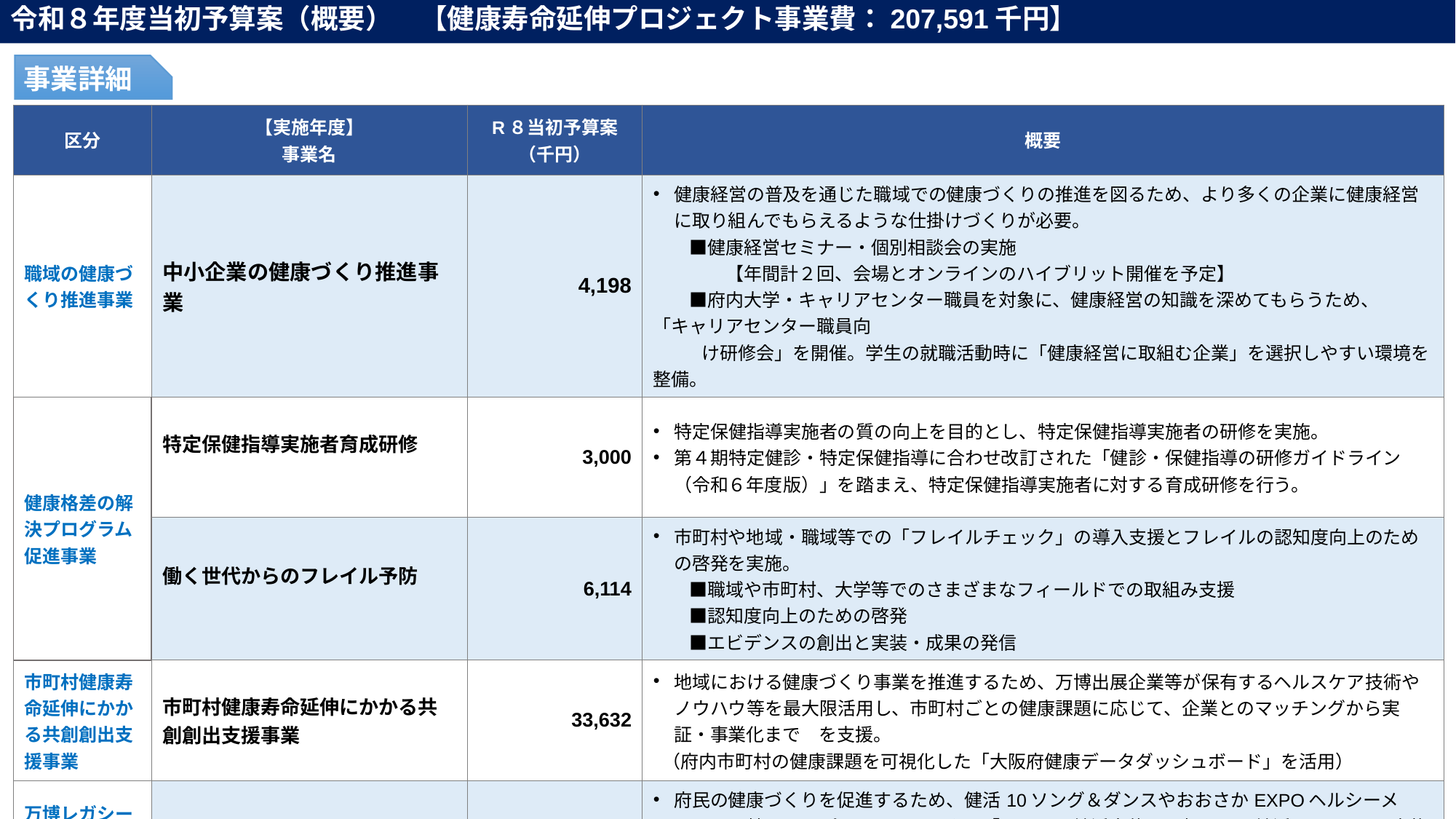

令和８年度当初予算案（概要）　【健康寿命延伸プロジェクト事業費：207,591千円】
事業詳細
| 区分 | 【実施年度】 事業名 | R８当初予算案 （千円） | 概要 |
| --- | --- | --- | --- |
| 職域の健康づくり推進事業 | 中小企業の健康づくり推進事業 | 4,198 | 健康経営の普及を通じた職域での健康づくりの推進を図るため、より多くの企業に健康経営に取り組んでもらえるような仕掛けづくりが必要。 　　■健康経営セミナー・個別相談会の実施 　　　　【年間計２回、会場とオンラインのハイブリット開催を予定】 　　■府内大学・キャリアセンター職員を対象に、健康経営の知識を深めてもらうため、「キャリアセンター職員向 　　 け研修会」を開催。学生の就職活動時に「健康経営に取組む企業」を選択しやすい環境を整備。 |
| 健康格差の解決プログラム促進事業 | 特定保健指導実施者育成研修 | 3,000 | 特定保健指導実施者の質の向上を目的とし、特定保健指導実施者の研修を実施。 第４期特定健診・特定保健指導に合わせ改訂された「健診・保健指導の研修ガイドライン（令和６年度版）」を踏まえ、特定保健指導実施者に対する育成研修を行う。 |
|  | 働く世代からのフレイル予防 | 6,114 | 市町村や地域・職域等での「フレイルチェック」の導入支援とフレイルの認知度向上のための啓発を実施。 　　■職域や市町村、大学等でのさまざまなフィールドでの取組み支援 　　■認知度向上のための啓発 　　■エビデンスの創出と実装・成果の発信 |
| 市町村健康寿命延伸にかかる共創創出支援事業 | 市町村健康寿命延伸にかかる共創創出支援事業 | 33,632 | 地域における健康づくり事業を推進するため、万博出展企業等が保有するヘルスケア技術やノウハウ等を最大限活用し、市町村ごとの健康課題に応じて、企業とのマッチングから実証・事業化まで　を支援。　 （府内市町村の健康課題を可視化した「大阪府健康データダッシュボード」を活用） |
| 万博レガシーを継承した健活１０プロモーション | 万博レガシーを継承した健活１０プロモーション | 140,802 | 府民の健康づくりを促進するため、健活10ソング＆ダンスやおおさかEXPOヘルシーメニューを核としたプロモーションや、「おおさか健活大使」を起用した健活10のPRを実施 　　■プロモーション：府民参加型の「健活10ダンスPR動画」の制作イベントや 　　　　　　　　　　　　 ヘルシーメニューの対面イベント等を実施 　　■ おおさか健活大使：大阪にゆかりのある著名人を任命し、SNSやイベント等でPR |